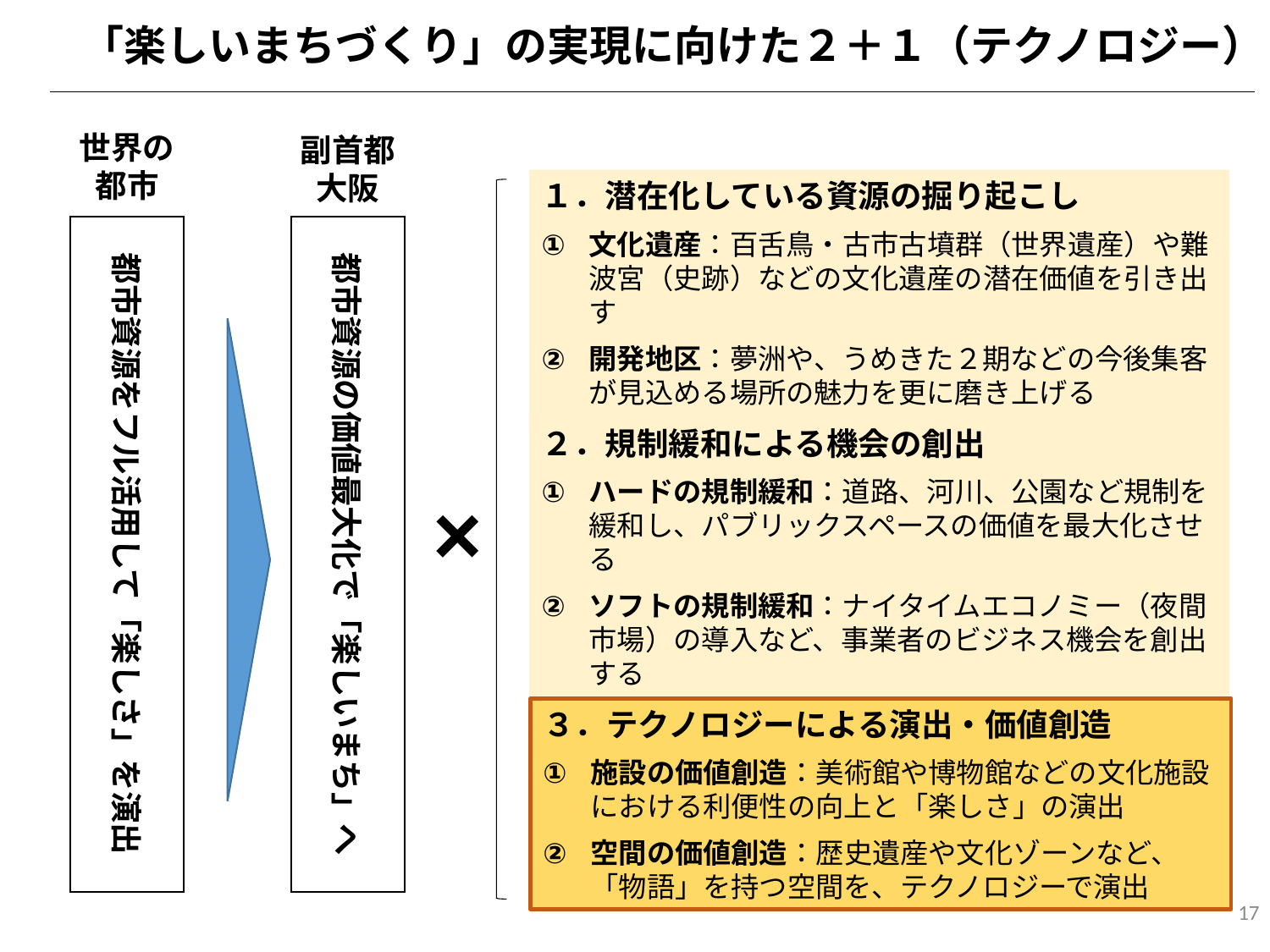

「楽しいまちづくり」の実現に向けた２＋１（テクノロジー）
世界の
都市
副首都大阪
１．潜在化している資源の掘り起こし

文化遺産：百舌鳥・古市古墳群（世界遺産）や難波宮（史跡）などの文化遺産の潜在価値を引き出す

開発地区：夢洲や、うめきた２期などの今後集客が見込める場所の魅力を更に磨き上げる

都市資源をフル活用して「楽しさ」を演出
都市資源の価値最大化で「楽しいまち」へ
２．規制緩和による機会の創出

ハードの規制緩和：道路、河川、公園など規制を緩和し、パブリックスペースの価値を最大化させる

ソフトの規制緩和：ナイタイムエコノミー（夜間市場）の導入など、事業者のビジネス機会を創出する
×

＋
３．テクノロジーによる演出・価値創造

施設の価値創造：美術館や博物館などの文化施設における利便性の向上と「楽しさ」の演出

空間の価値創造：歴史遺産や文化ゾーンなど、「物語」を持つ空間を、テクノロジーで演出
17